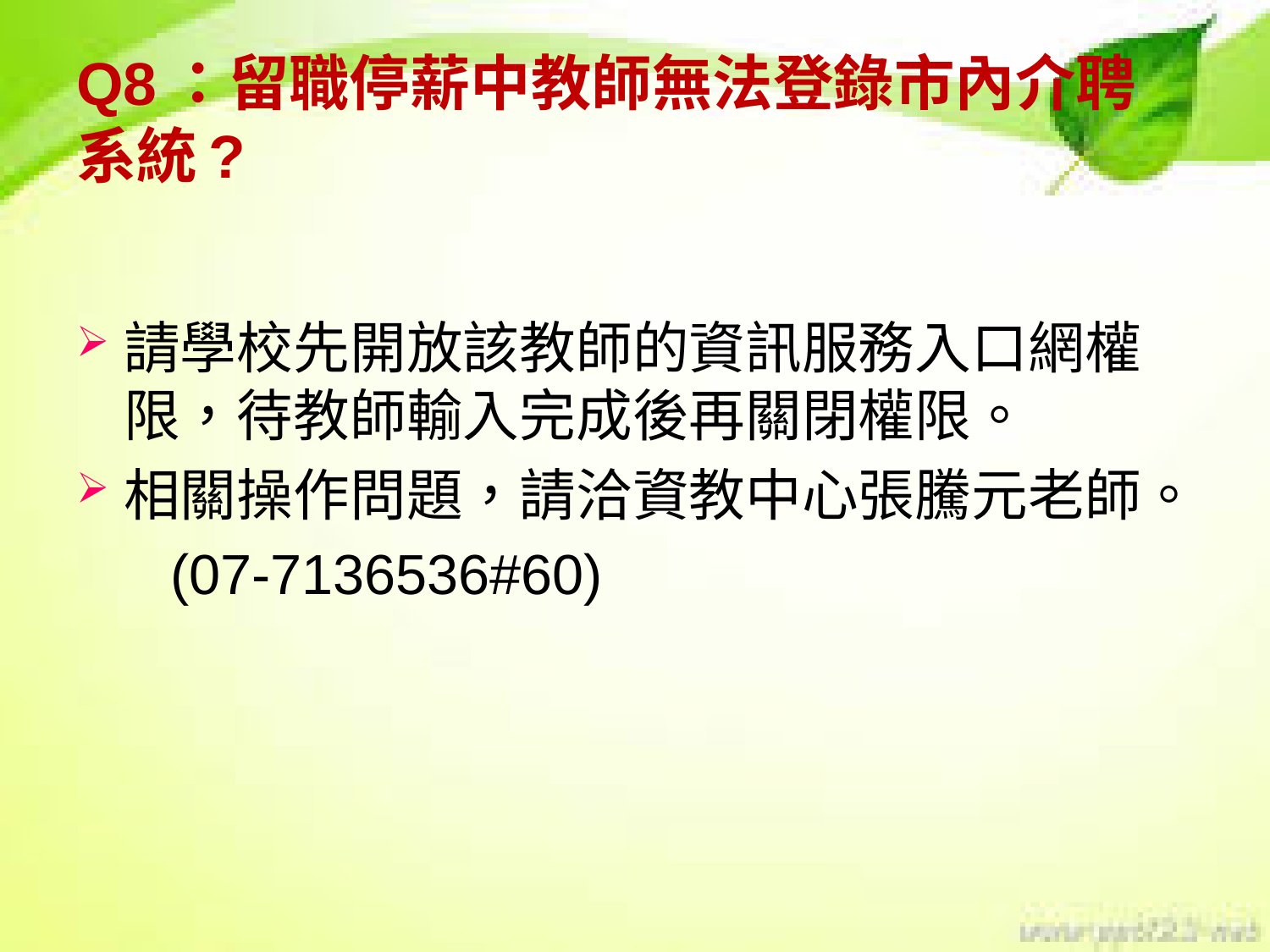

# Q8：留職停薪中教師無法登錄市內介聘系統?
請學校先開放該教師的資訊服務入口網權限，待教師輸入完成後再關閉權限。
相關操作問題，請洽資教中心張騰元老師。
      (07-7136536#60)